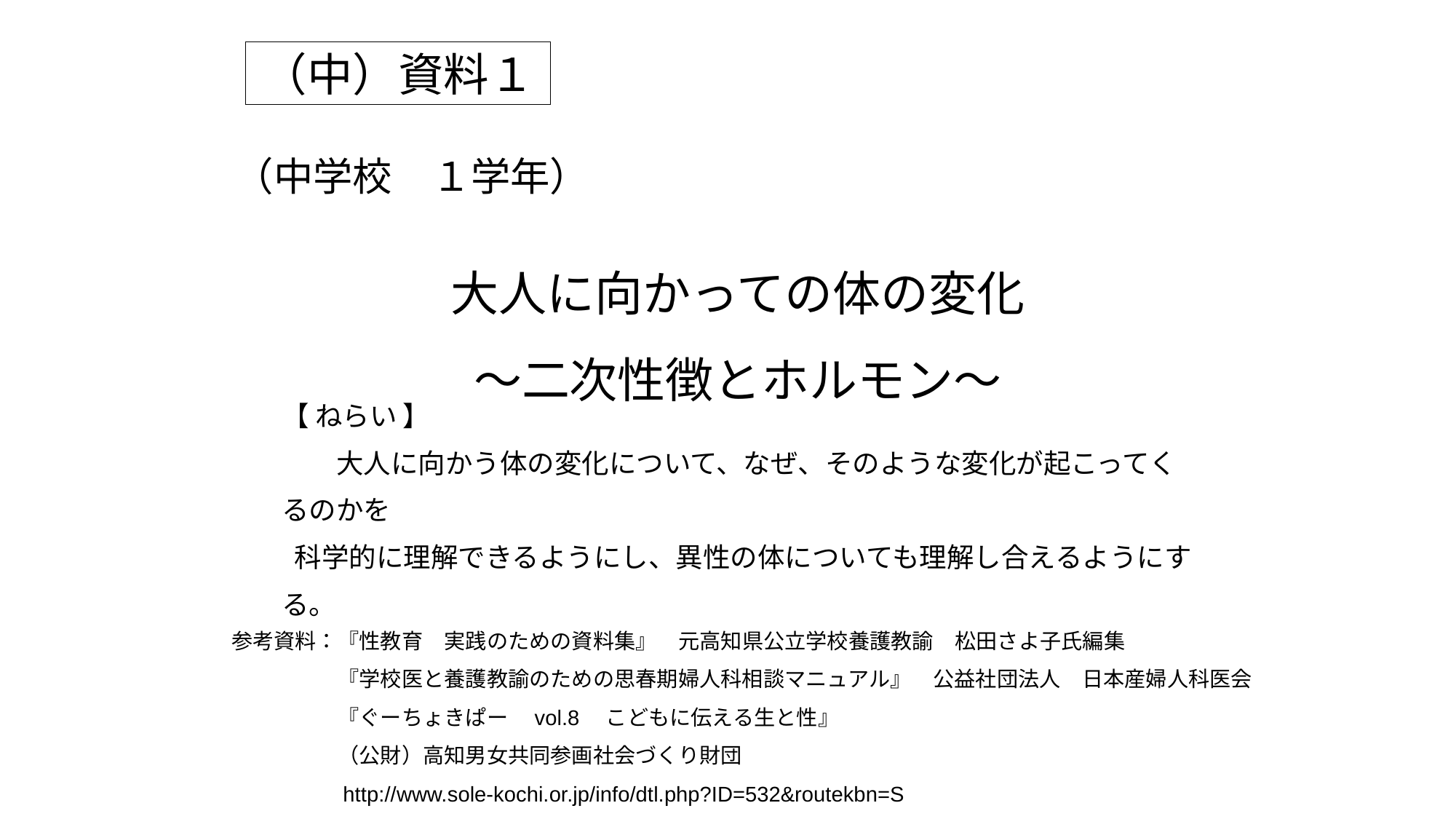

（中）資料１
# （中学校　１学年）
大人に向かっての体の変化
～二次性徴とホルモン～
【 ねらい 】
　　大人に向かう体の変化について、なぜ、そのような変化が起こってくるのかを
 科学的に理解できるようにし、異性の体についても理解し合えるようにする。
参考資料：『性教育　実践のための資料集』　元高知県公立学校養護教諭　松田さよ子氏編集
　　　　　『学校医と養護教諭のための思春期婦人科相談マニュアル』　公益社団法人　日本産婦人科医会
　　　　　『ぐーちょきぱー　vol.8　こどもに伝える生と性』
　　　　　（公財）高知男女共同参画社会づくり財団
　　　　　http://www.sole-kochi.or.jp/info/dtl.php?ID=532&routekbn=S